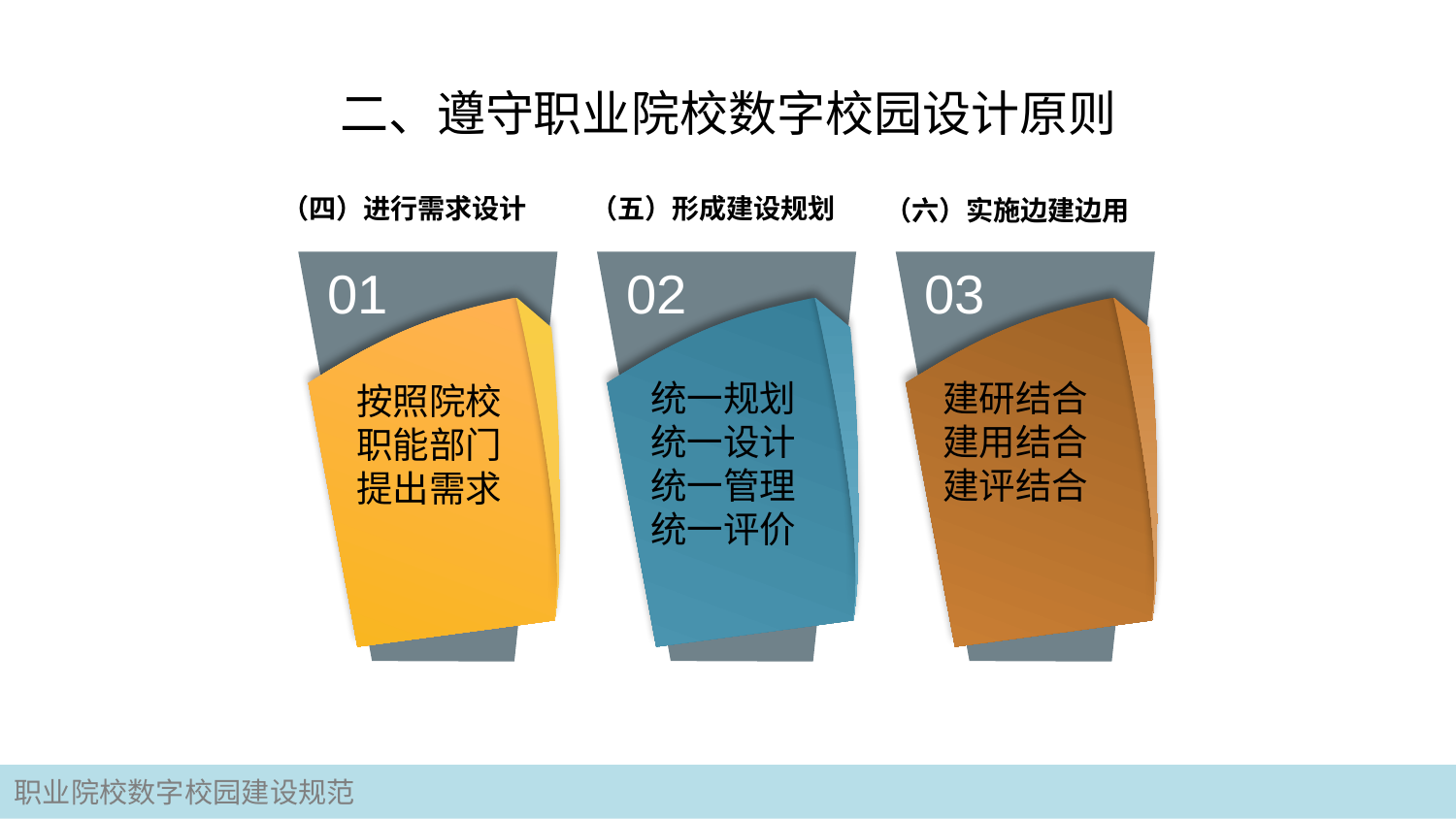

# 二、遵守职业院校数字校园设计原则
（四）进行需求设计
（五）形成建设规划
（六）实施边建边用

01

按照院校职能部门
提出需求

02

统一规划
统一设计
统一管理
统一评价

03

建研结合
建用结合
建评结合
职业院校数字校园建设规范